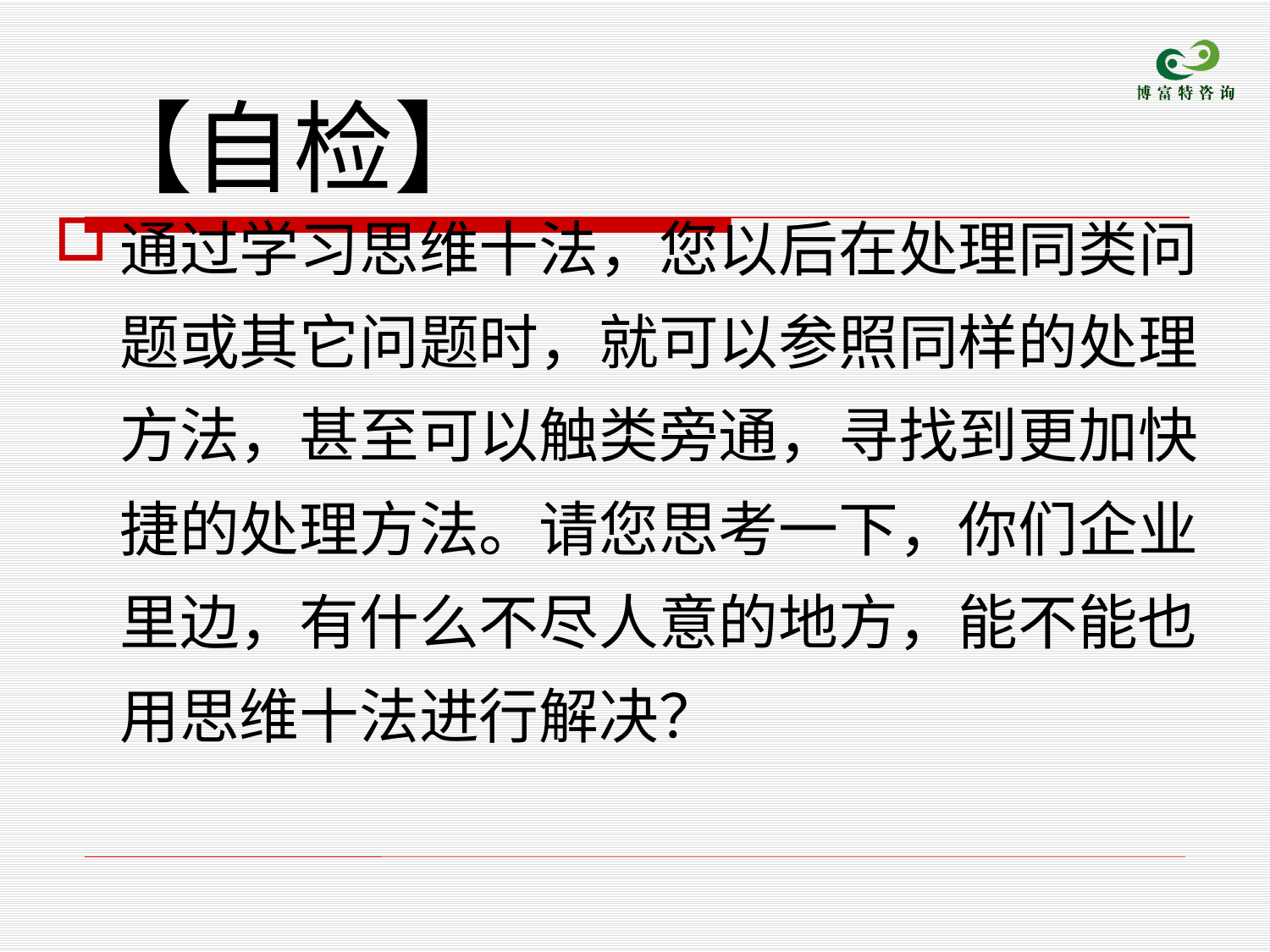

# 【自检】

通过学习思维十法，您以后在处理同类问题或其它问题时，就可以参照同样的处理方法，甚至可以触类旁通，寻找到更加快捷的处理方法。请您思考一下，你们企业里边，有什么不尽人意的地方，能不能也用思维十法进行解决？
685